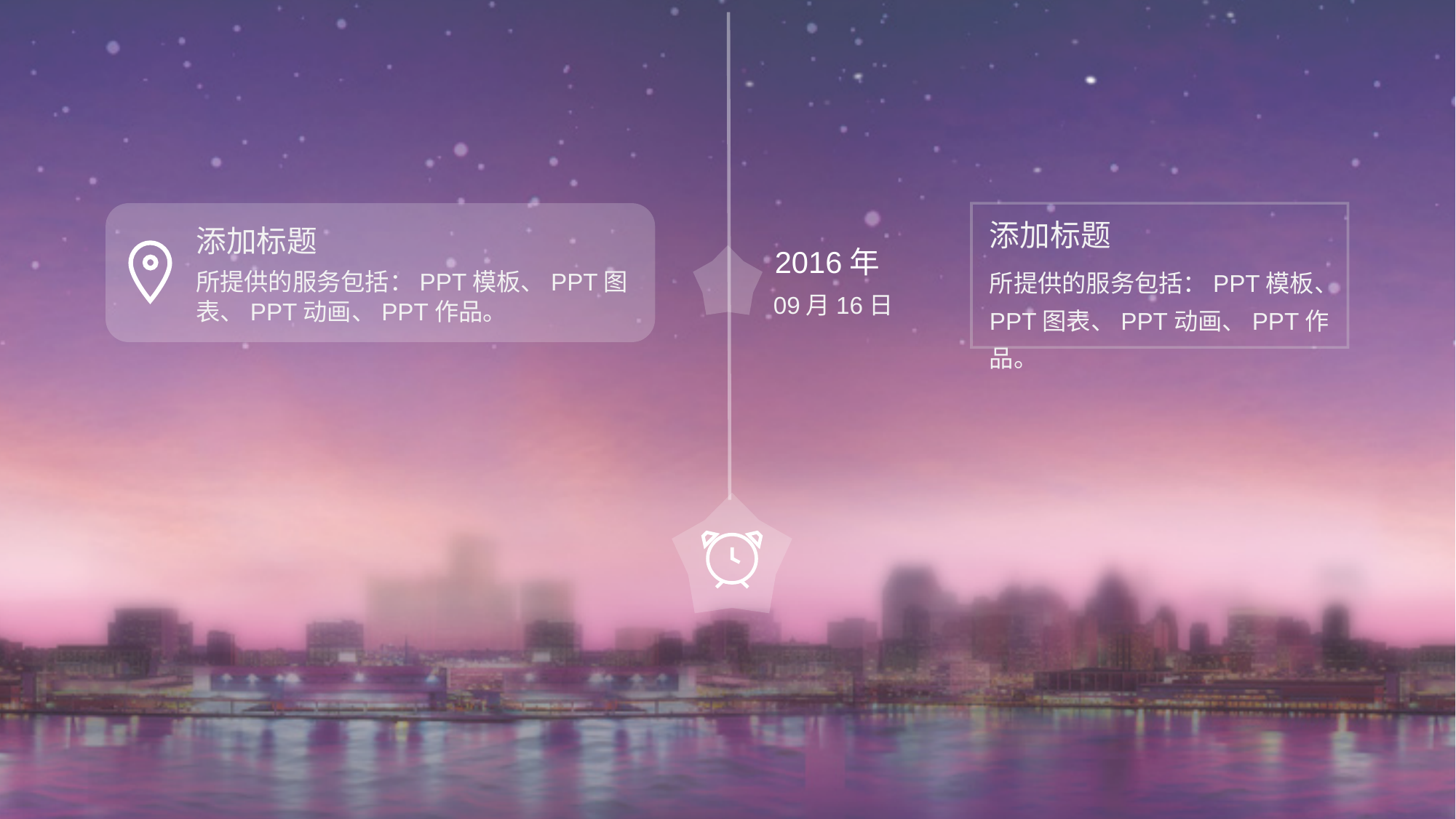

添加标题
添加标题
2016年

所提供的服务包括：PPT模板、PPT图表、PPT动画、PPT作品。
所提供的服务包括：PPT模板、PPT图表、PPT动画、PPT作品。
09月16日